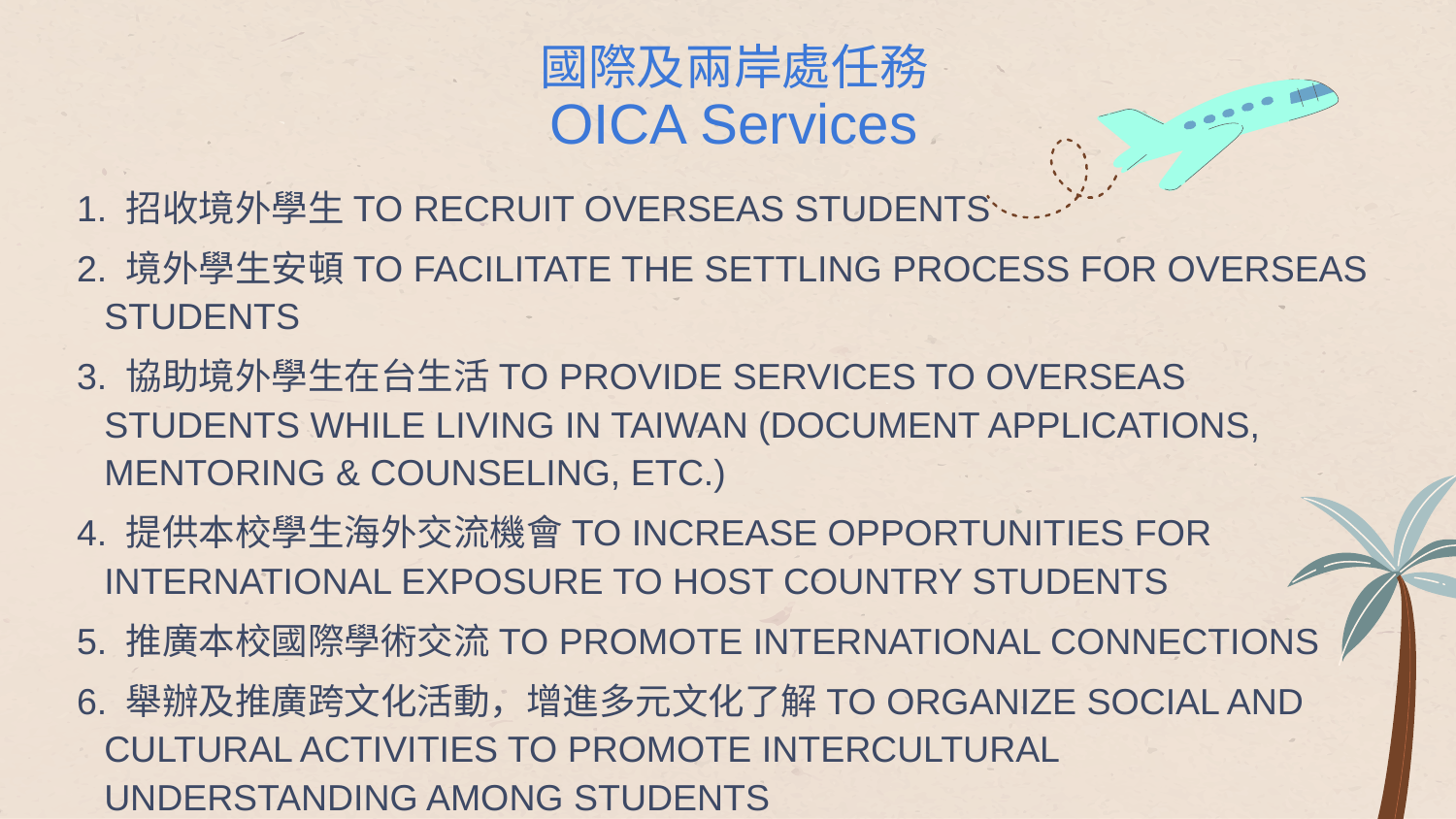

國際及兩岸處任務
OICA Services
1. 招收境外學生TO RECRUIT OVERSEAS STUDENTS
2. 境外學生安頓TO FACILITATE THE SETTLING PROCESS FOR OVERSEAS STUDENTS
3. 協助境外學生在台生活TO PROVIDE SERVICES TO OVERSEAS STUDENTS WHILE LIVING IN TAIWAN (DOCUMENT APPLICATIONS, MENTORING & COUNSELING, ETC.)
4. 提供本校學生海外交流機會TO INCREASE OPPORTUNITIES FOR INTERNATIONAL EXPOSURE TO HOST COUNTRY STUDENTS
5. 推廣本校國際學術交流TO PROMOTE INTERNATIONAL CONNECTIONS
6. 舉辦及推廣跨文化活動，增進多元文化了解TO ORGANIZE SOCIAL AND CULTURAL ACTIVITIES TO PROMOTE INTERCULTURAL UNDERSTANDING AMONG STUDENTS
7. 扮演各行政單位與境外學生相關事務之橋樑TO ACT AS A LIAISON TO SUPPORT OTHER ISU UNITS WITH OVERSEAS STUDENTS-RELATED MATTERS